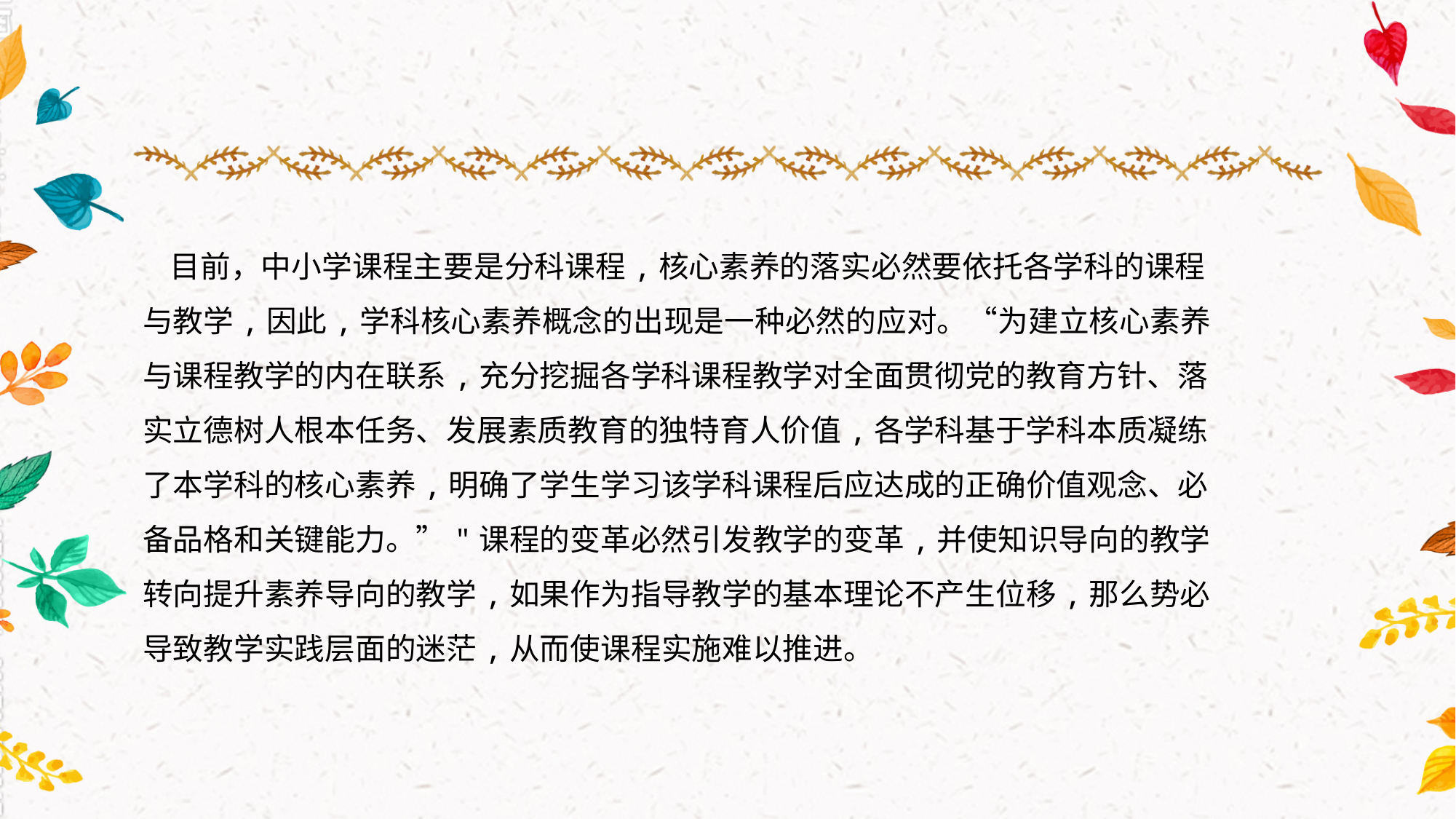

目前，中小学课程主要是分科课程,核心素养的落实必然要依托各学科的课程与教学,因此,学科核心素养概念的出现是一种必然的应对。“为建立核心素养与课程教学的内在联系,充分挖掘各学科课程教学对全面贯彻党的教育方针、落实立德树人根本任务、发展素质教育的独特育人价值,各学科基于学科本质凝练了本学科的核心素养,明确了学生学习该学科课程后应达成的正确价值观念、必备品格和关键能力。”"课程的变革必然引发教学的变革,并使知识导向的教学转向提升素养导向的教学,如果作为指导教学的基本理论不产生位移,那么势必导致教学实践层面的迷茫,从而使课程实施难以推进。